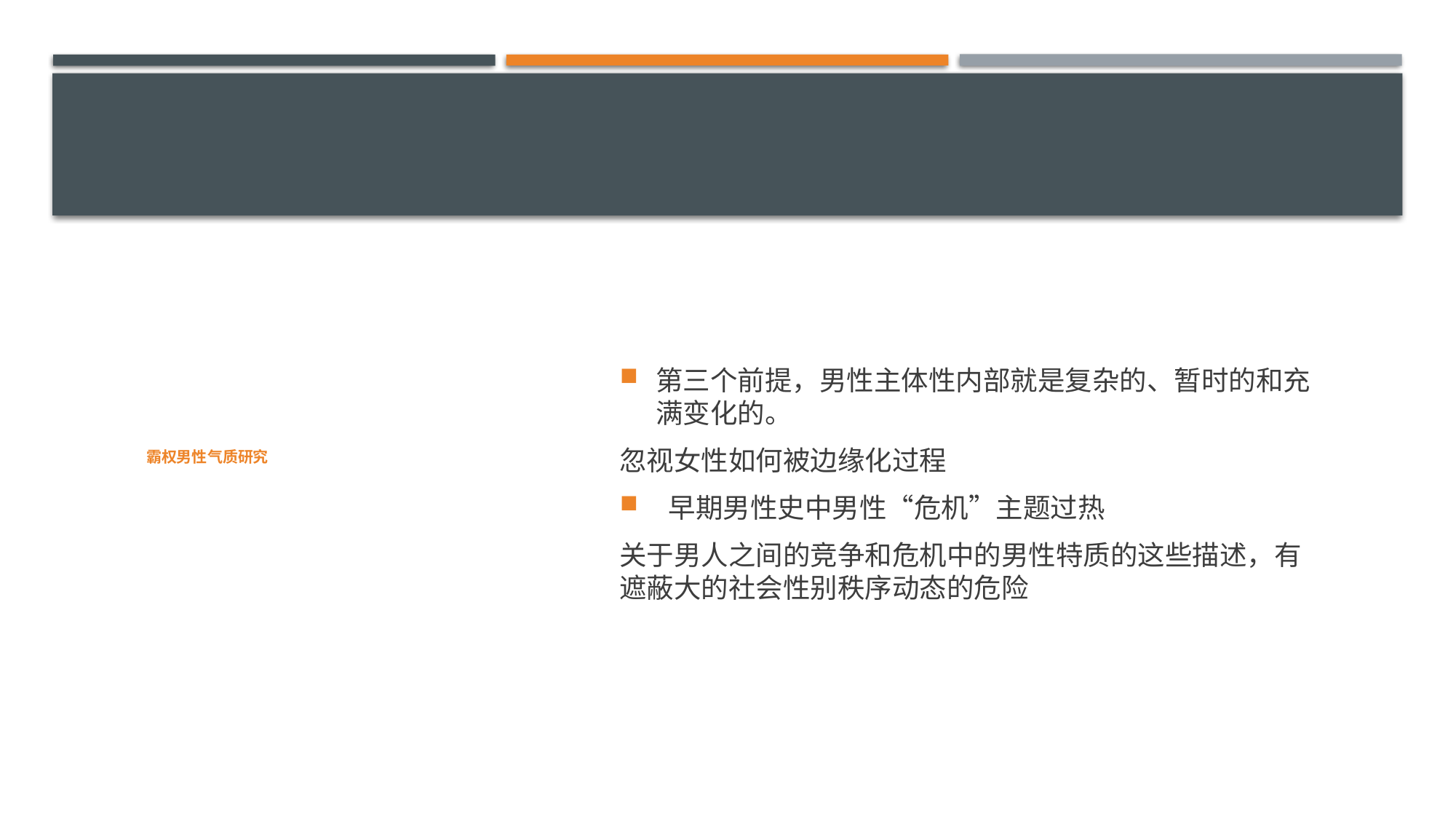

第三个前提，男性主体性内部就是复杂的、暂时的和充满变化的。
忽视女性如何被边缘化过程
 早期男性史中男性“危机”主题过热
关于男人之间的竞争和危机中的男性特质的这些描述，有遮蔽大的社会性别秩序动态的危险
# 霸权男性气质研究